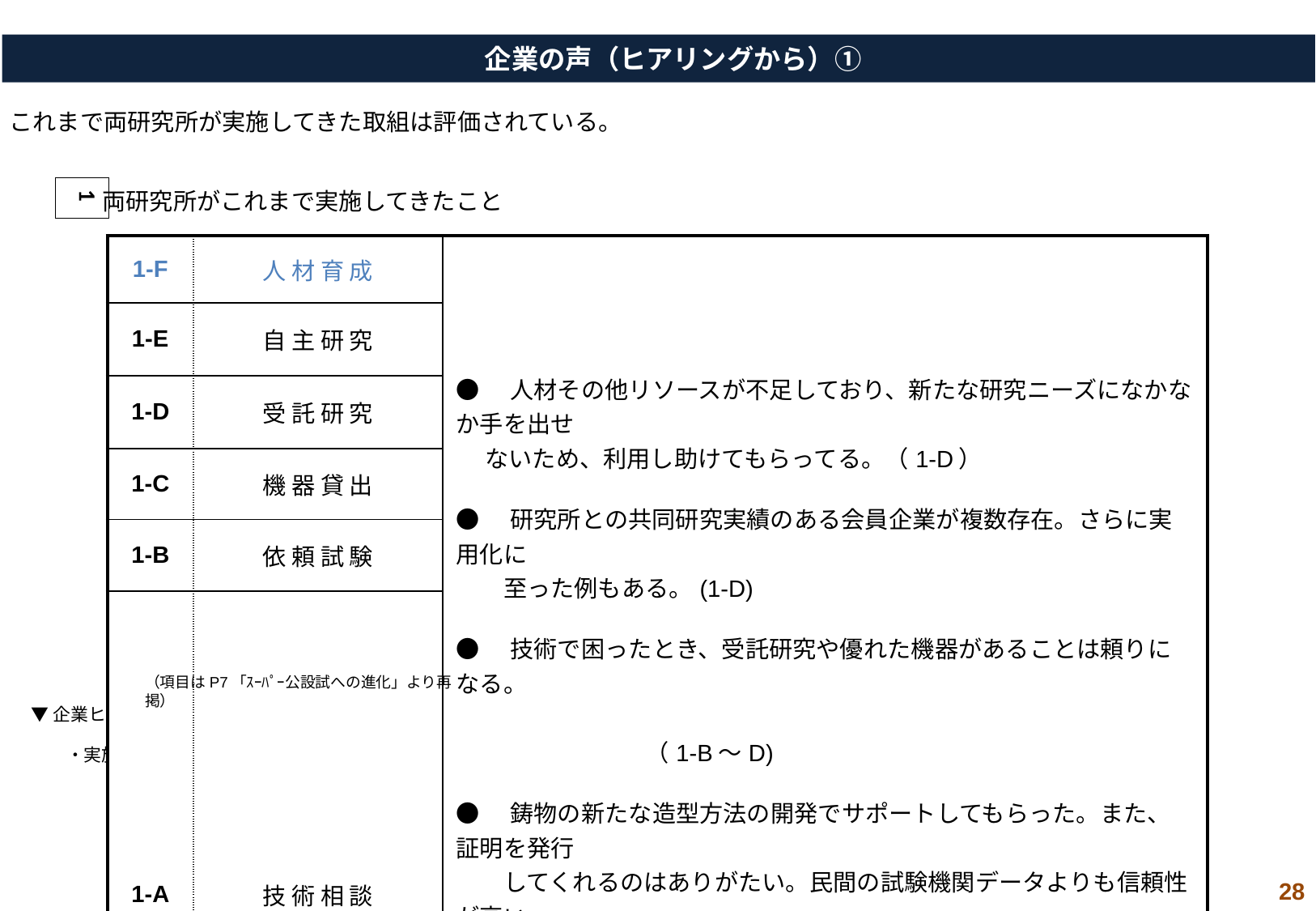

企業の声（ヒアリングから）①
これまで両研究所が実施してきた取組は評価されている。
1
両研究所がこれまで実施してきたこと
| 1-F | 人 材 育 成 | ●　人材その他リソースが不足しており、新たな研究ニーズになかなか手を出せ 　 ないため、利用し助けてもらってる。（1-D） ●　研究所との共同研究実績のある会員企業が複数存在。さらに実用化に 　　至った例もある。(1-D) ●　技術で困ったとき、受託研究や優れた機器があることは頼りになる。 　　　　　　　　　　　　　　　　　　　　　　　　　　　　　　　　　　　　　　　（1-B～D) ●　鋳物の新たな造型方法の開発でサポートしてもらった。また、証明を発行 　　してくれるのはありがたい。民間の試験機関データよりも信頼性が高い。 　　　　　　　　　　　　　　　　　　　　　　　　　　　　　　　　　　　　　　　 （1-A・B） ●　作業工程を実際に診てくれ、長年の課題が解決した。（1-A） |
| --- | --- | --- |
| 1-E | 自 主 研 究 |  |
| 1-D | 受 託 研 究 |  |
| 1-C | 機 器 貸 出 |  |
| 1-B | 依 頼 試 験 |  |
| 1-A | 技 術 相 談 |  |
（項目はP7「ｽｰﾊﾟｰ公設試への進化」より再掲）
▼企業ヒアリング（H24年9月～H25年12月）

　　・実施先:   ① 大阪商工会議所 中堅・中小企業委員会所属企業３社
　　　　　　　　　 ② 両研究所利用業界団体４団体（（一社）西日本プラスチック製品工業協会、日本石鹸洗剤工業組合、
    　                大阪府鍍金工業組合､（一社）大阪金属プレス工業会)
    　            ③ 両研究所関連団体４団体６社（（一社）大阪府技術協会、生産技術研究会､（一社）大阪工研協会、ファインケミカルズ研究会）
    　            ④ 公設試に知見を有する学識経験者
    　            ⑤ 府内地方銀行産学官連携部門
    　            ⑥ 府内産業支援機関
    　            ⑦ 大阪商工会議所 ⑧利用企業アンケート　など
28